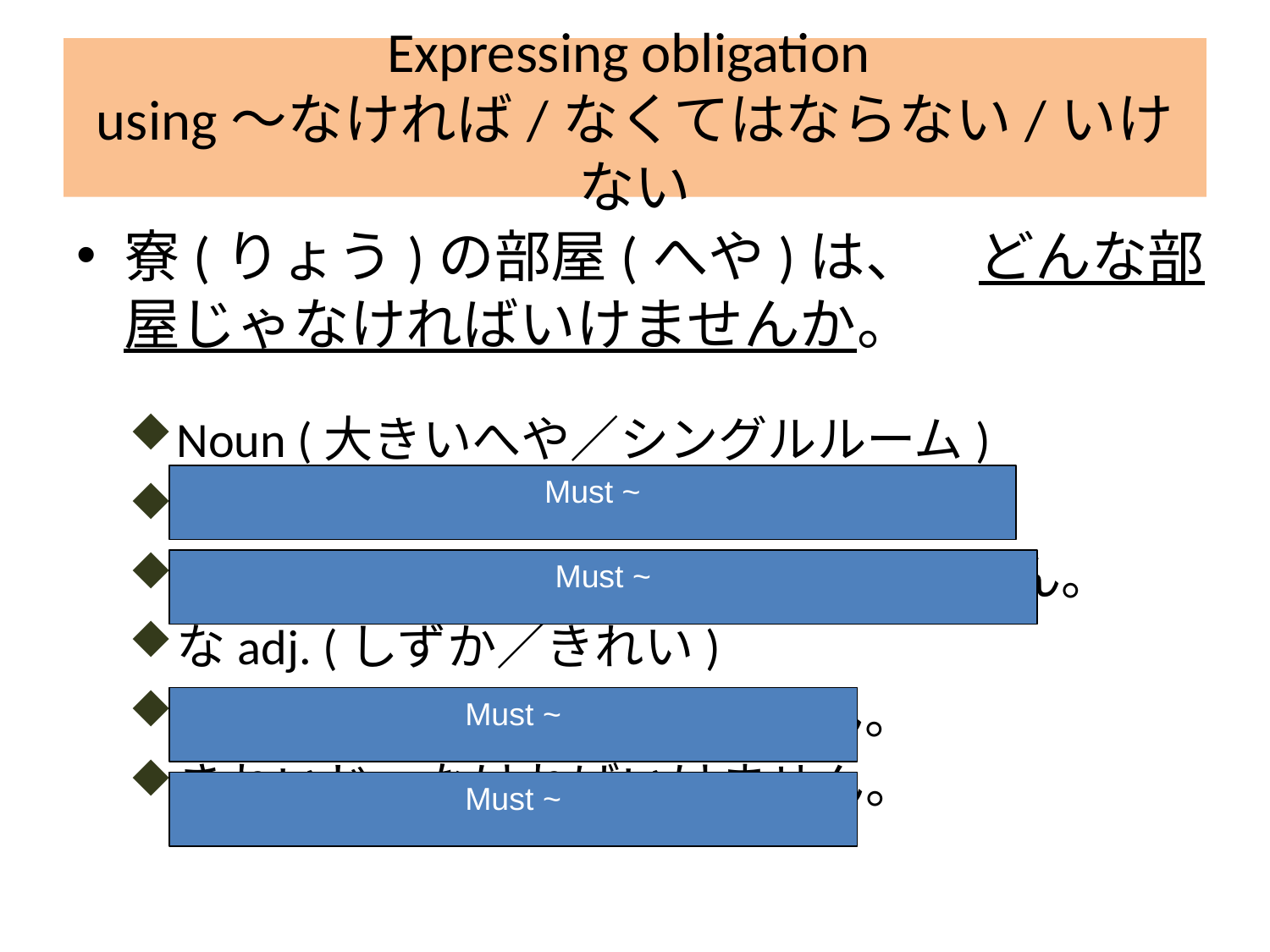

# Expressing obligation using～なければ/なくてはならない/いけない
寮(りょう)の部屋(へや)は、　どんな部屋じゃなければいけませんか。
Noun (大きいへや／シングルルーム)
大きいへやじゃなければいけません。
シングルルームじゃなければいけません。
なadj. (しずか／きれい)
しずかじゃなければいけません。
きれいじゃなければいけません。
Must ~
Must ~
Must ~
Must ~